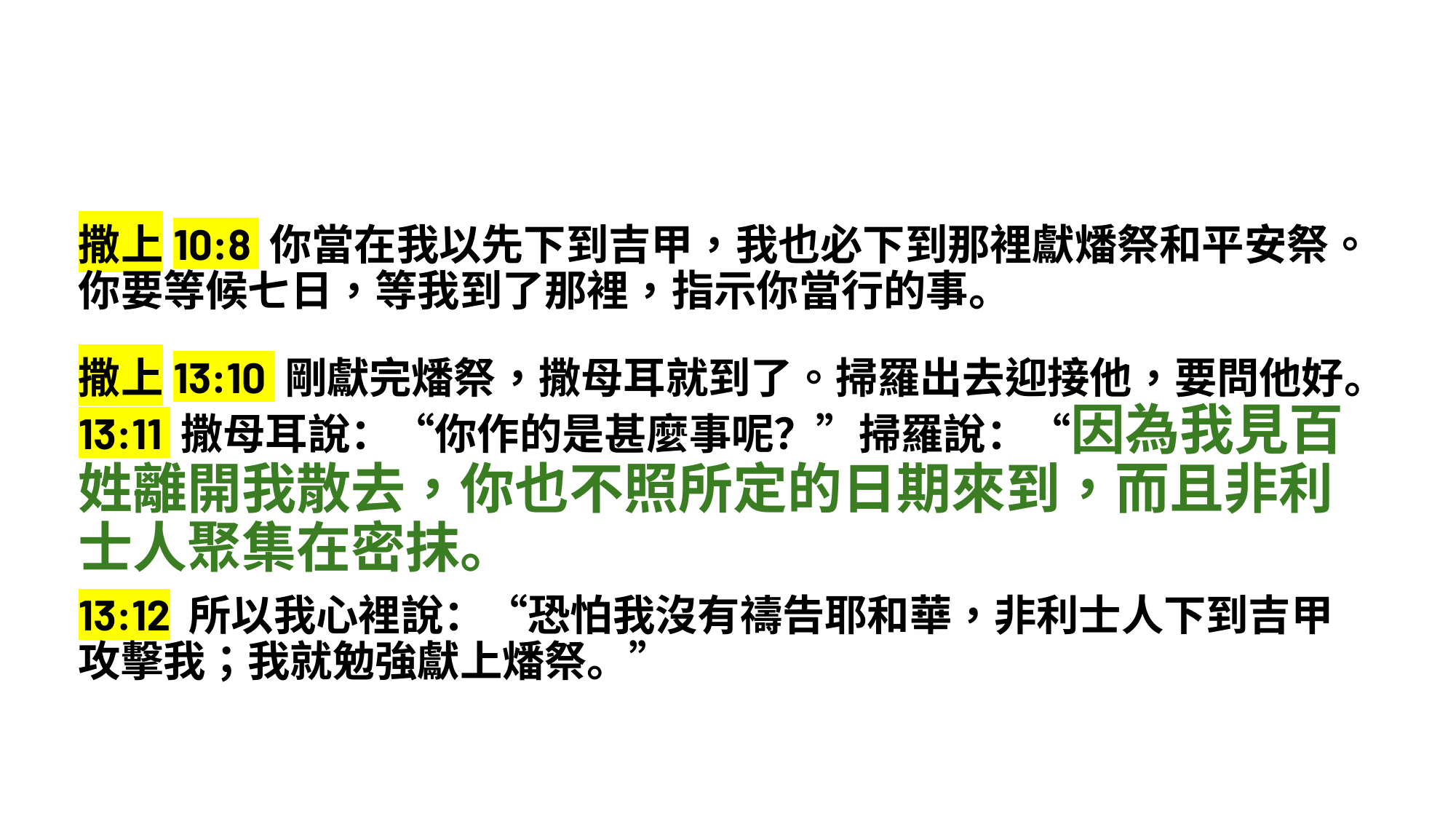

撒上10:8 你當在我以先下到吉甲，我也必下到那裡獻燔祭和平安祭。你要等候七日，等我到了那裡，指示你當行的事。

撒上13:10 剛獻完燔祭，撒母耳就到了。掃羅出去迎接他，要問他好。13:11 撒母耳說：“你作的是甚麼事呢？”掃羅說：“因為我見百姓離開我散去，你也不照所定的日期來到，而且非利士人聚集在密抹。
13:12 所以我心裡說：“恐怕我沒有禱告耶和華，非利士人下到吉甲攻擊我；我就勉強獻上燔祭。”